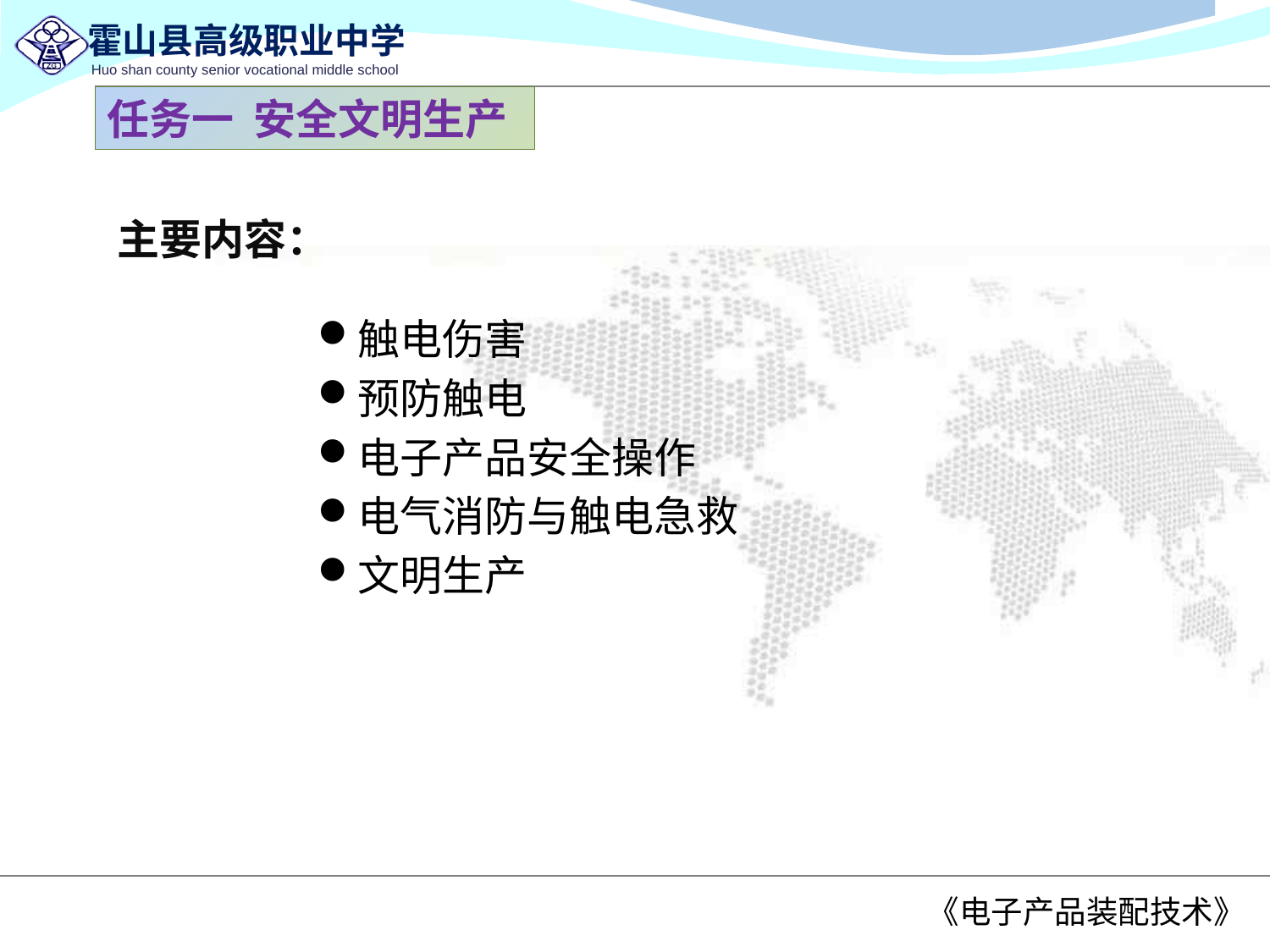

任务一  安全文明生产
# 主要内容：
触电伤害
预防触电
电子产品安全操作
电气消防与触电急救
文明生产